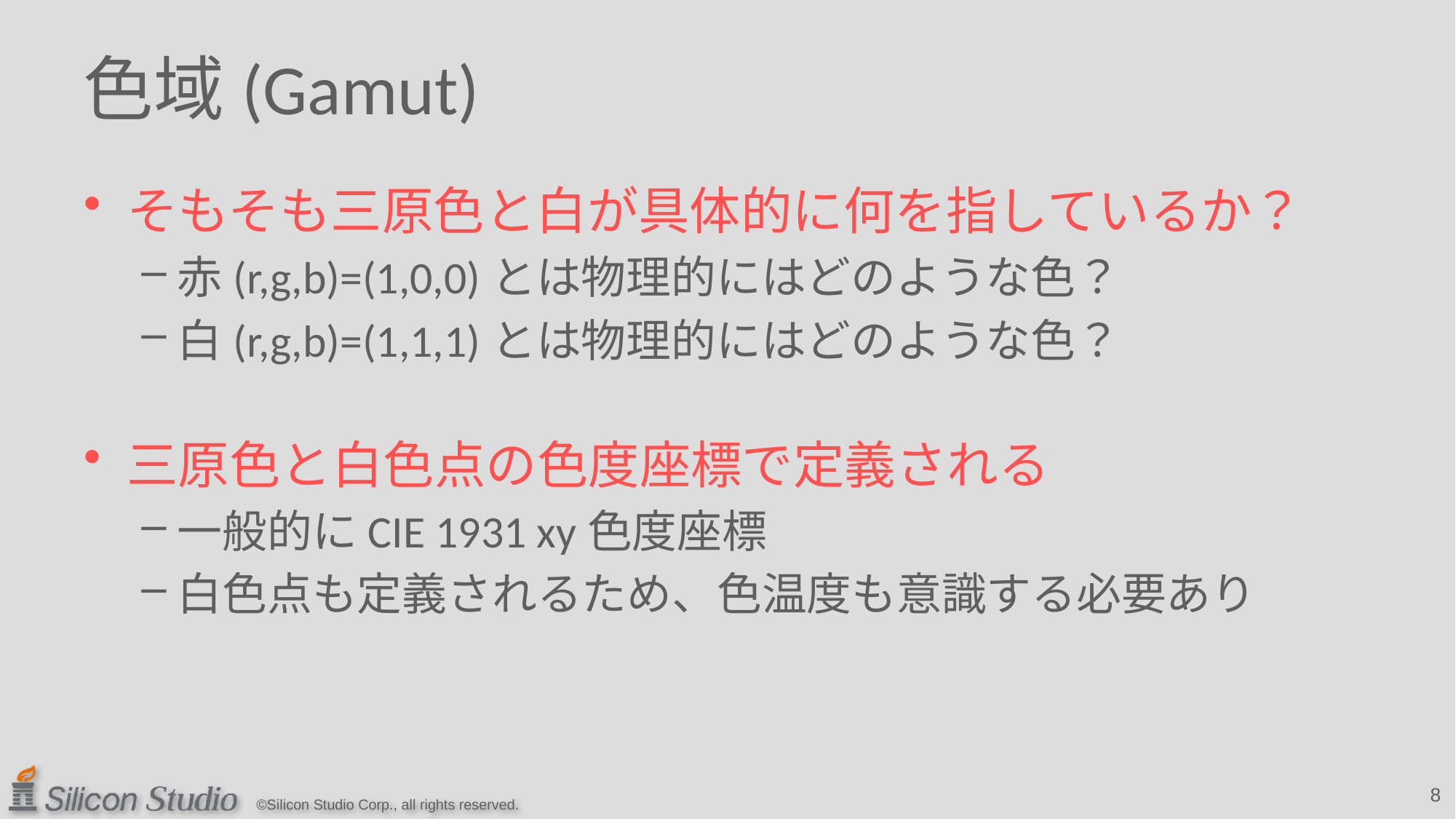

# 色域(Gamut)
そもそも三原色と白が具体的に何を指しているか？
赤(r,g,b)=(1,0,0)とは物理的にはどのような色？
白(r,g,b)=(1,1,1)とは物理的にはどのような色？

三原色と白色点の色度座標で定義される
一般的にCIE 1931 xy色度座標
白色点も定義されるため、色温度も意識する必要あり
8